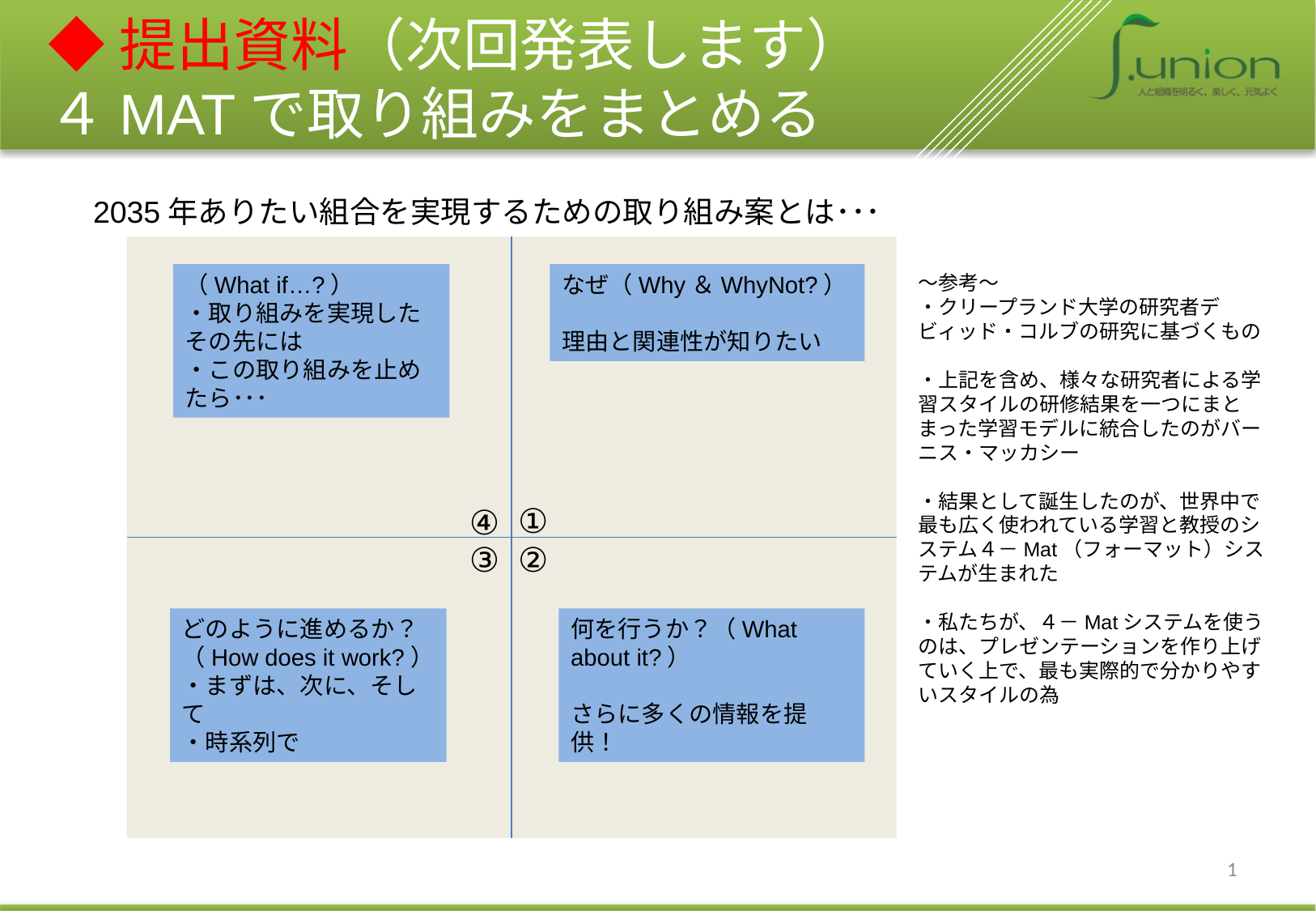

◆提出資料（次回発表します）
４MATで取り組みをまとめる

2035年ありたい組合を実現するための取り組み案とは･･･

（What if…?）
・取り組みを実現したその先には
・この取り組みを止めたら･･･
なぜ（Why＆WhyNot?）

理由と関連性が知りたい
～参考～
・クリープランド大学の研究者デビィッド・コルブの研究に基づくもの

・上記を含め、様々な研究者による学習スタイルの研修結果を一つにまとまった学習モデルに統合したのがバーニス・マッカシー

・結果として誕生したのが、世界中で最も広く使われている学習と教授のシステム４－Mat（フォーマット）システムが生まれた

・私たちが、４－Matシステムを使うのは、プレゼンテーションを作り上げていく上で、最も実際的で分かりやすいスタイルの為

①
④
③
②
どのように進めるか？
（How does it work?）
・まずは、次に、そして
・時系列で
何を行うか？（What about it?）

さらに多くの情報を提供！
1